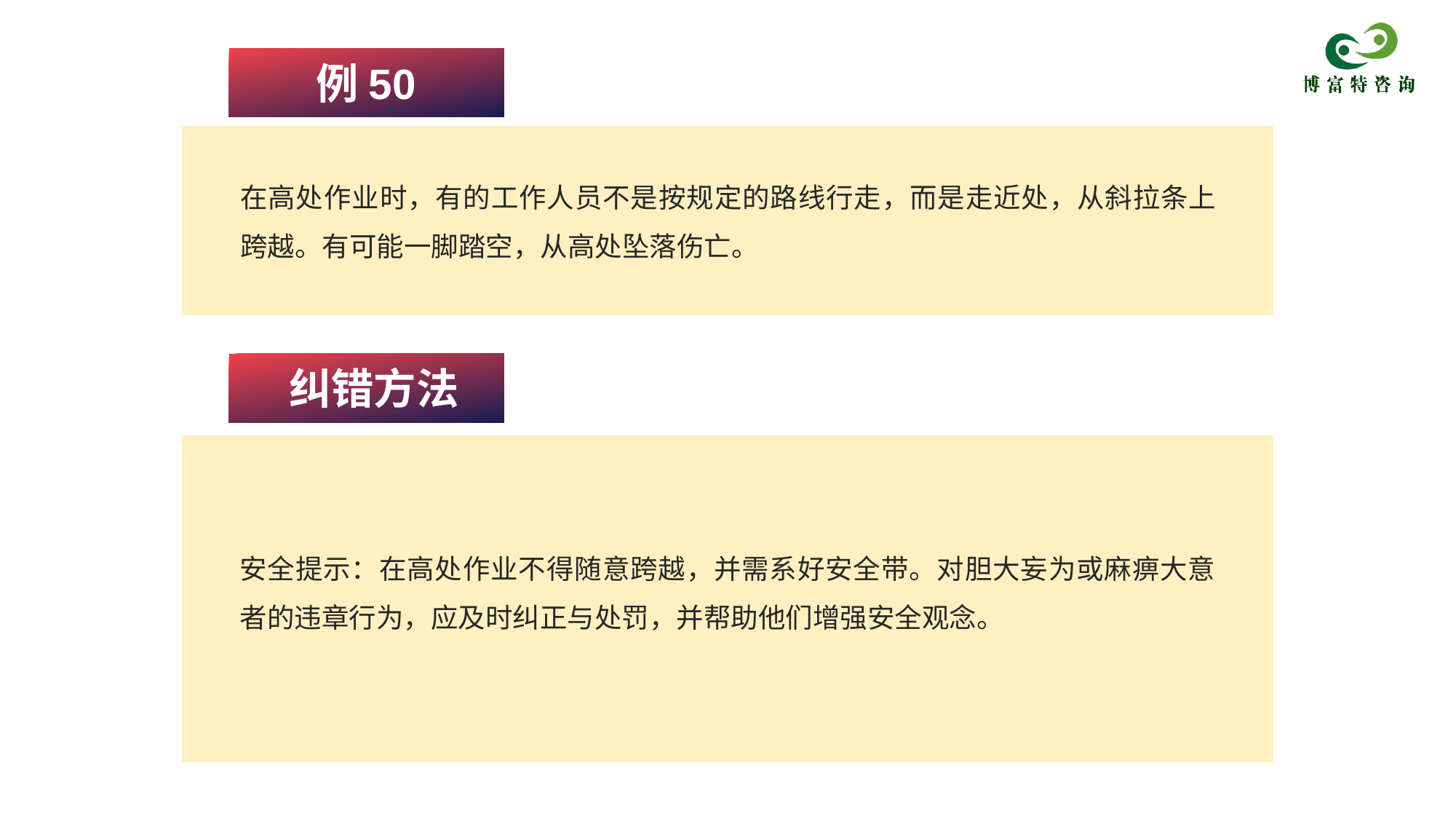

例50

在高处作业时，有的工作人员不是按规定的路线行走，而是走近处，从斜拉条上跨越。有可能一脚踏空，从高处坠落伤亡。

纠错方法

安全提示：在高处作业不得随意跨越，并需系好安全带。对胆大妄为或麻痹大意者的违章行为，应及时纠正与处罚，并帮助他们增强安全观念。